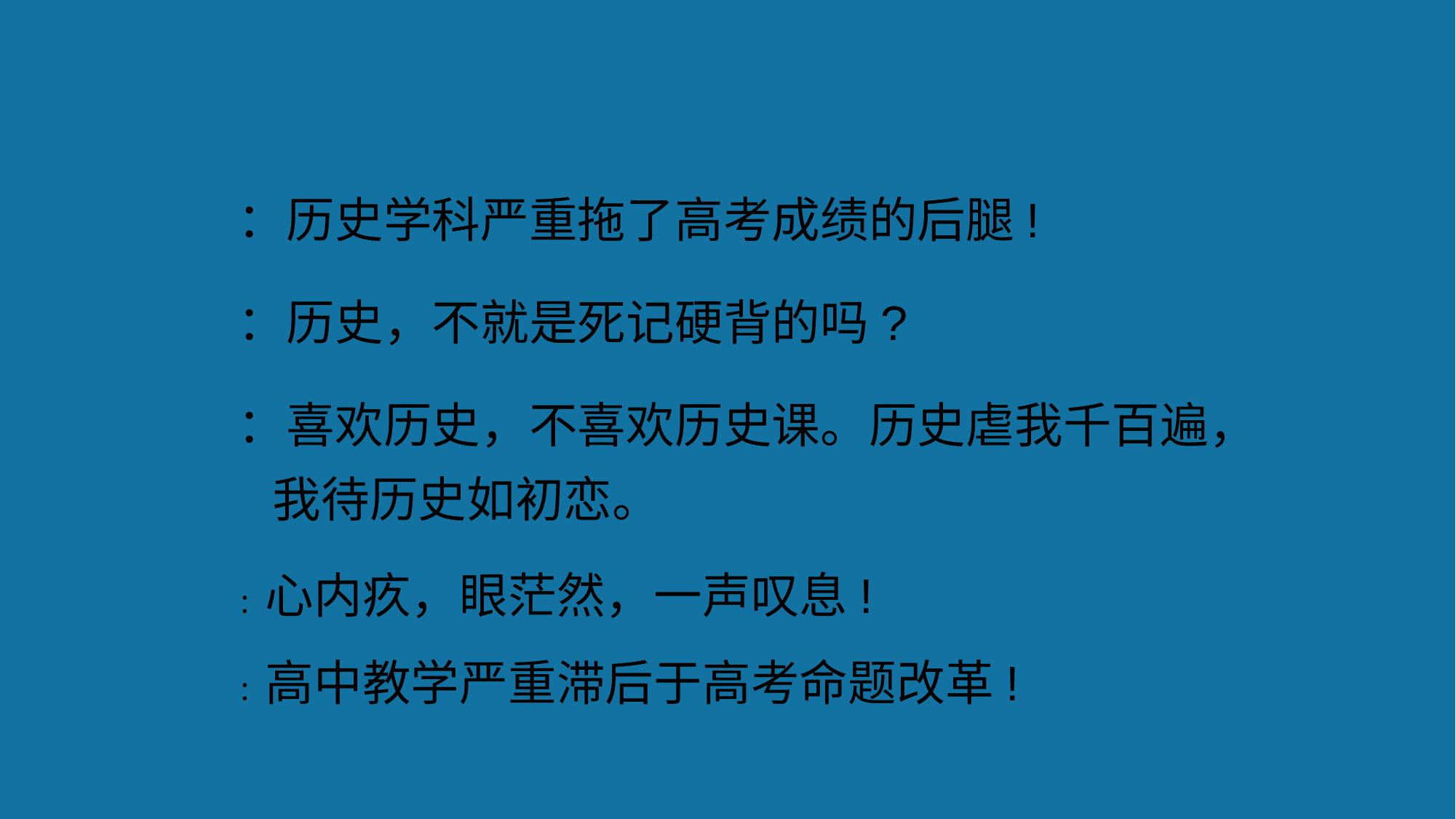

社会各界对历史的看法
1、学校：历史学科严重拖了高考成绩的后腿!
2、家长：历史，不就是死记硬背的吗?
3、学生：喜欢历史，不喜欢历史课。历史虐我千百遍，
我待历史如初恋。

4、老师：心内疚，眼茫然，一声叹息!
5、专家：高中教学严重滞后于高考命题改革!